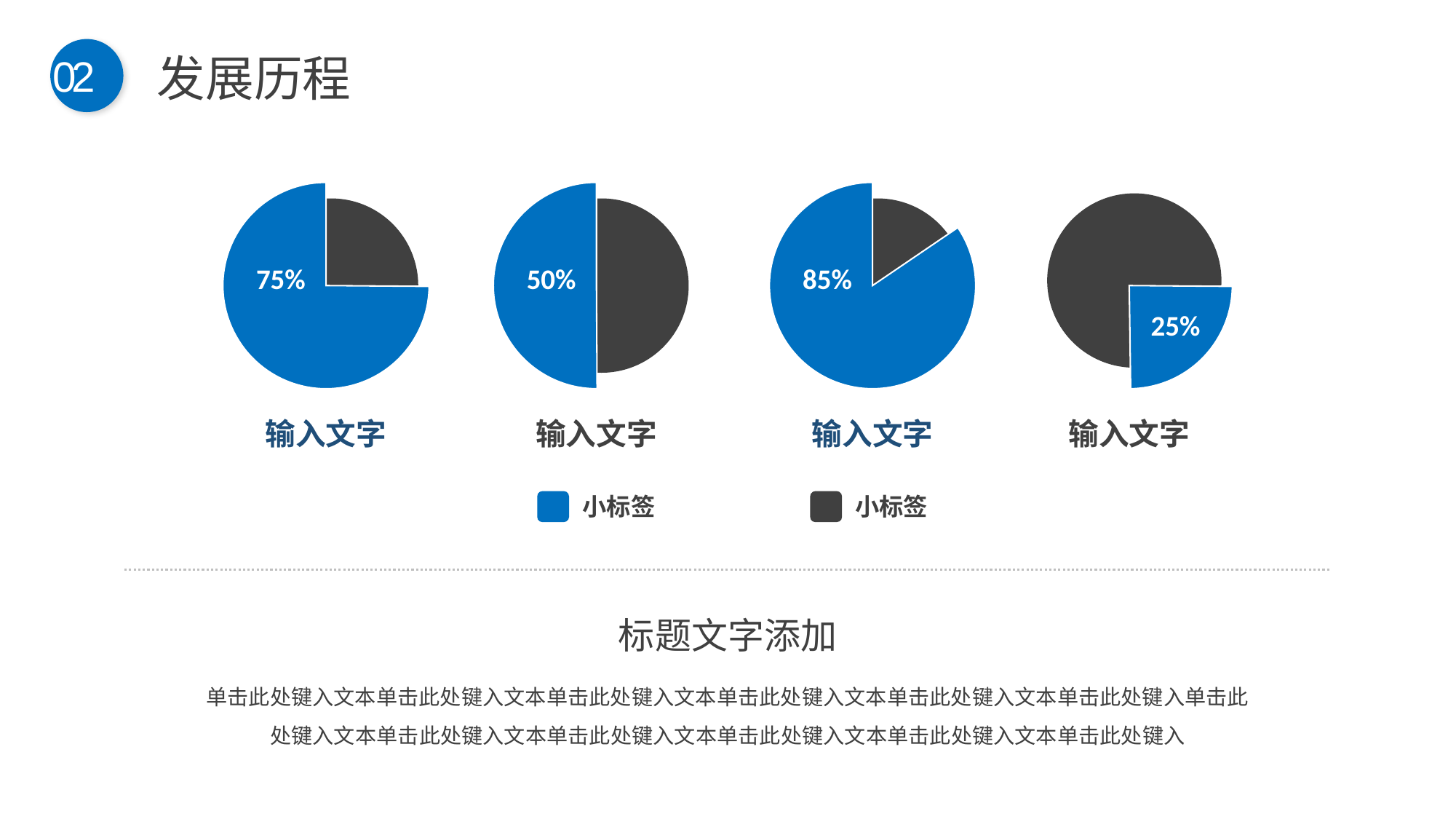

发展历程
02

75%
输入文字

50%
输入文字

85%
输入文字

25%
输入文字

小标签

小标签
标题文字添加
单击此处键入文本单击此处键入文本单击此处键入文本单击此处键入文本单击此处键入文本单击此处键入单击此处键入文本单击此处键入文本单击此处键入文本单击此处键入文本单击此处键入文本单击此处键入